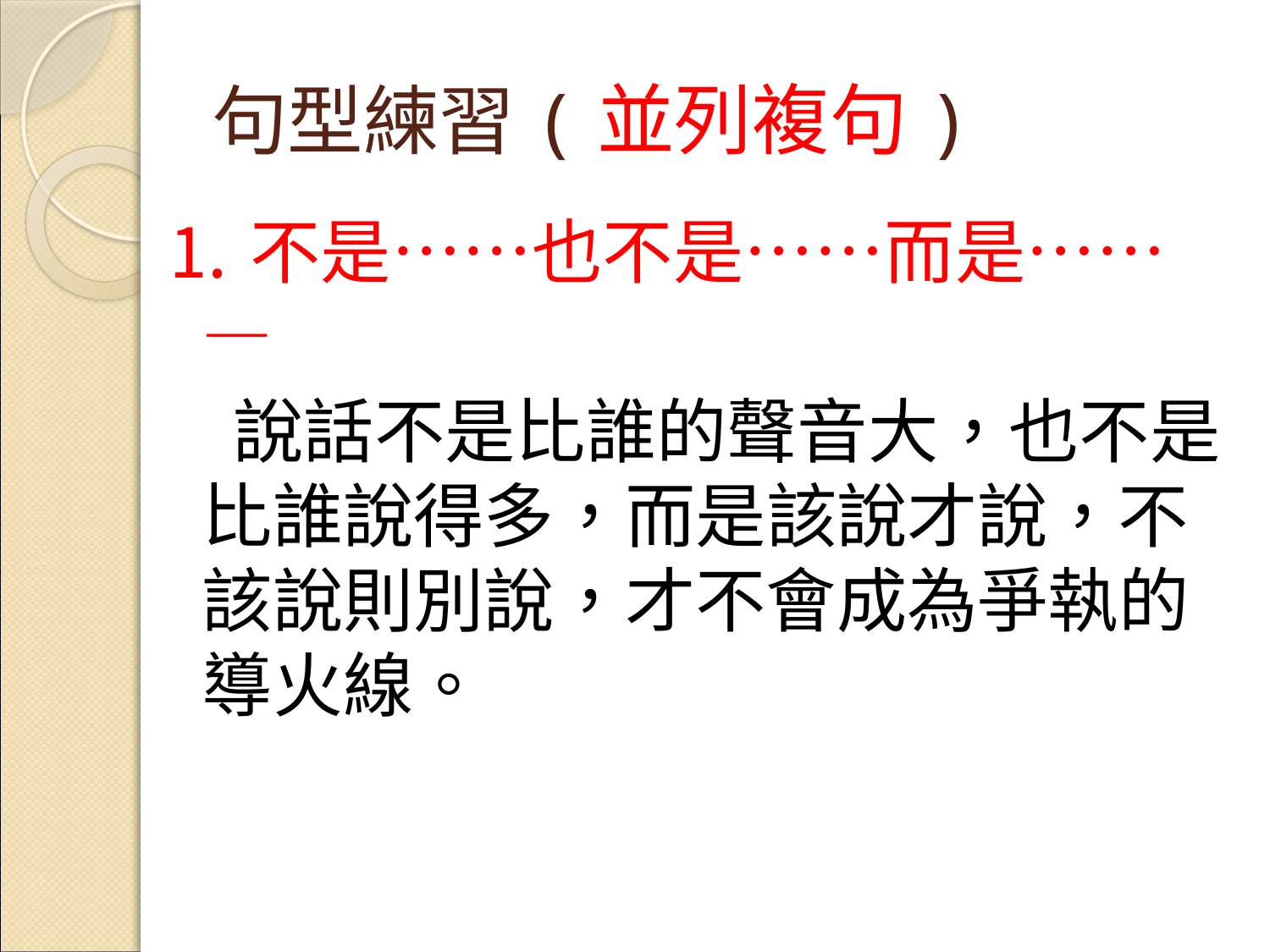

句型練習(並列複句)
⒈不是……也不是……而是……—
　說話不是比誰的聲音大，也不是比誰說得多，而是該說才說，不該說則別說，才不會成為爭執的導火線。